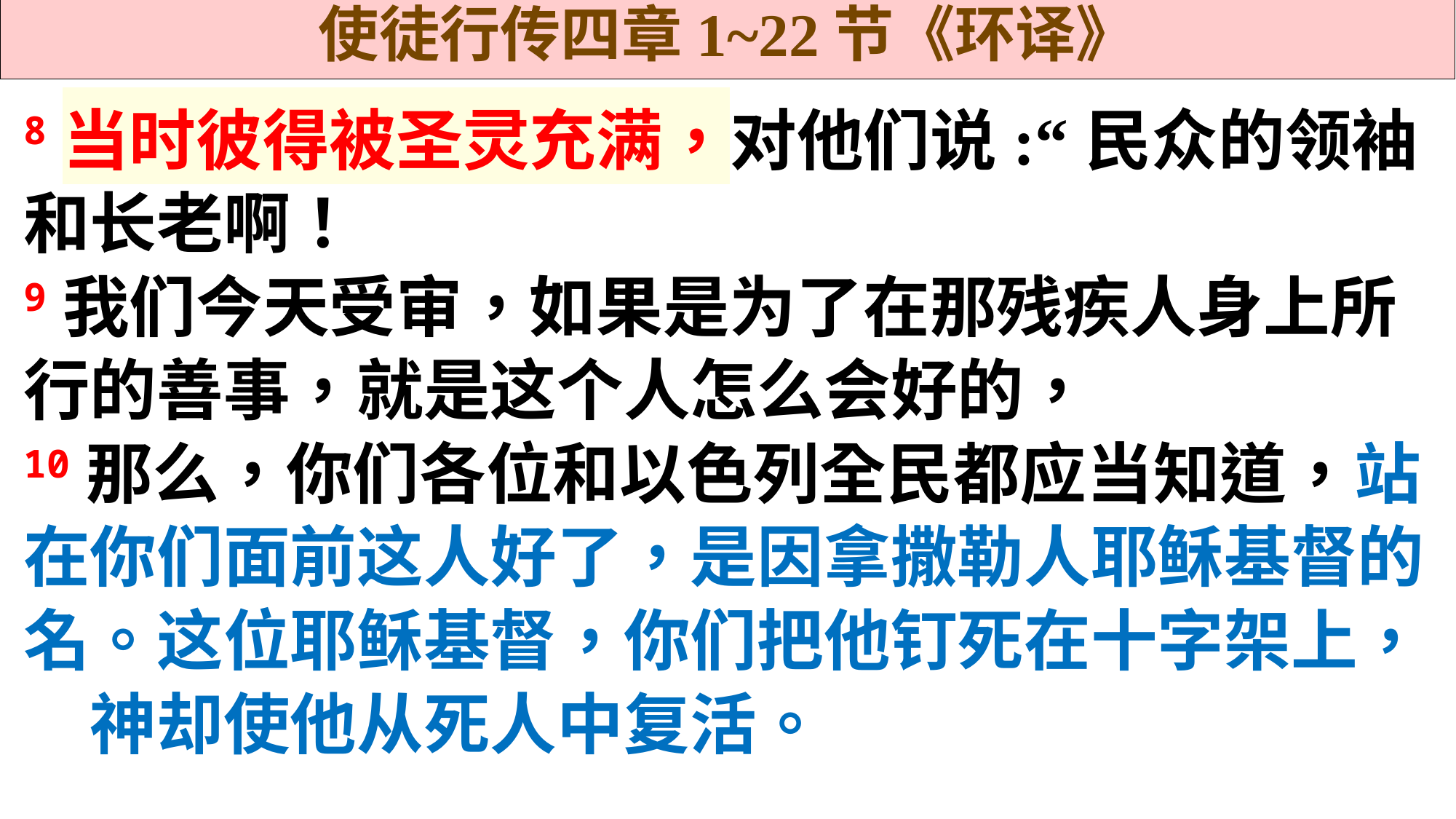

使徒行传四章1~22节《环译》
8当时彼得被圣灵充满，对他们说:“民众的领袖和长老啊！
9我们今天受审，如果是为了在那残疾人身上所行的善事，就是这个人怎么会好的，
10那么，你们各位和以色列全民都应当知道，站在你们面前这人好了，是因拿撒勒人耶稣基督的名。这位耶稣基督，你们把他钉死在十字架上，　神却使他从死人中复活。